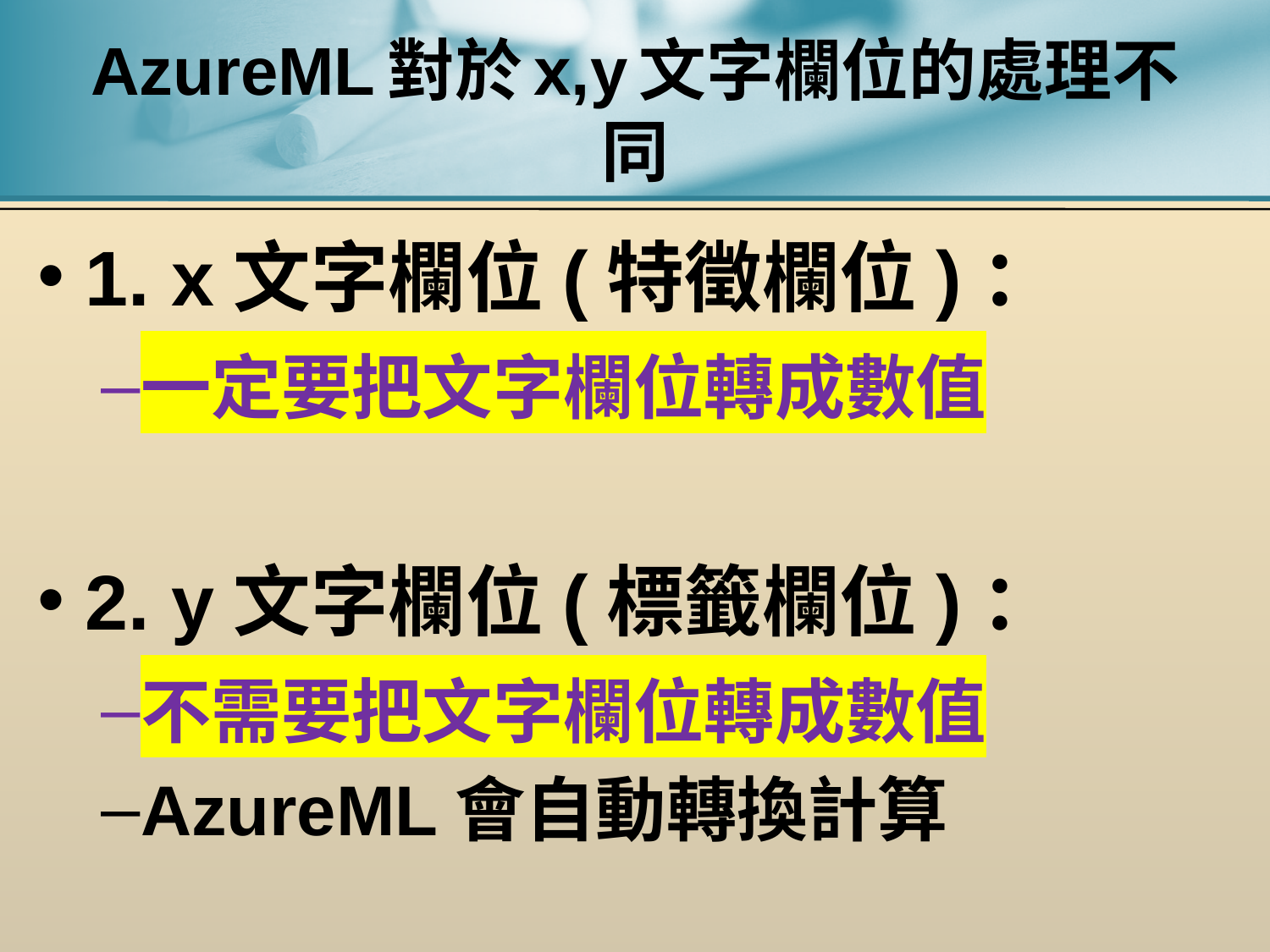

# AzureML對於x,y文字欄位的處理不同
1. x文字欄位(特徵欄位)：
一定要把文字欄位轉成數值

2. y文字欄位(標籤欄位)：
不需要把文字欄位轉成數值
AzureML會自動轉換計算